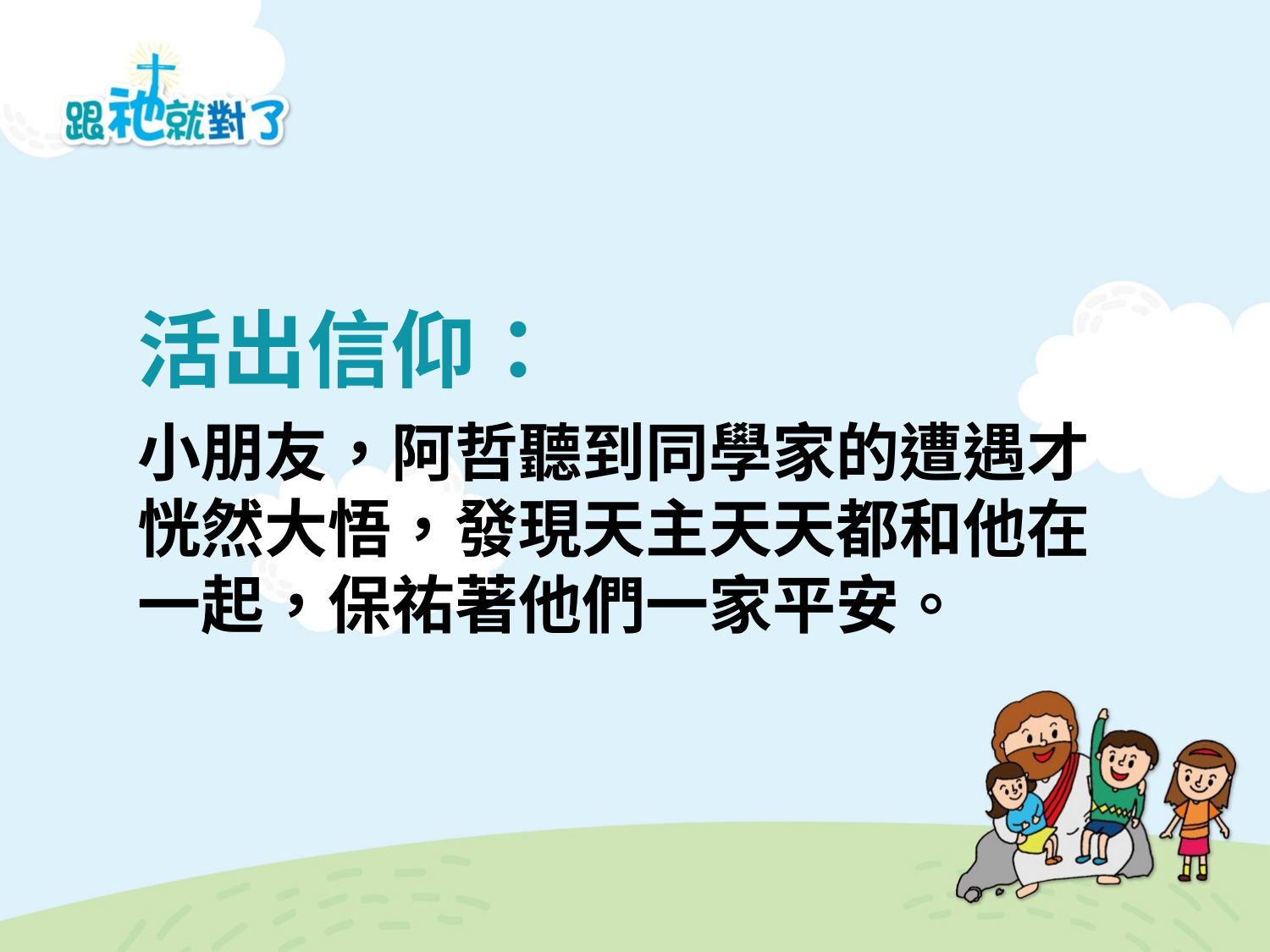

活出信仰：
小朋友，阿哲聽到同學家的遭遇才恍然大悟，發現天主天天都和他在一起，保祐著他們一家平安。